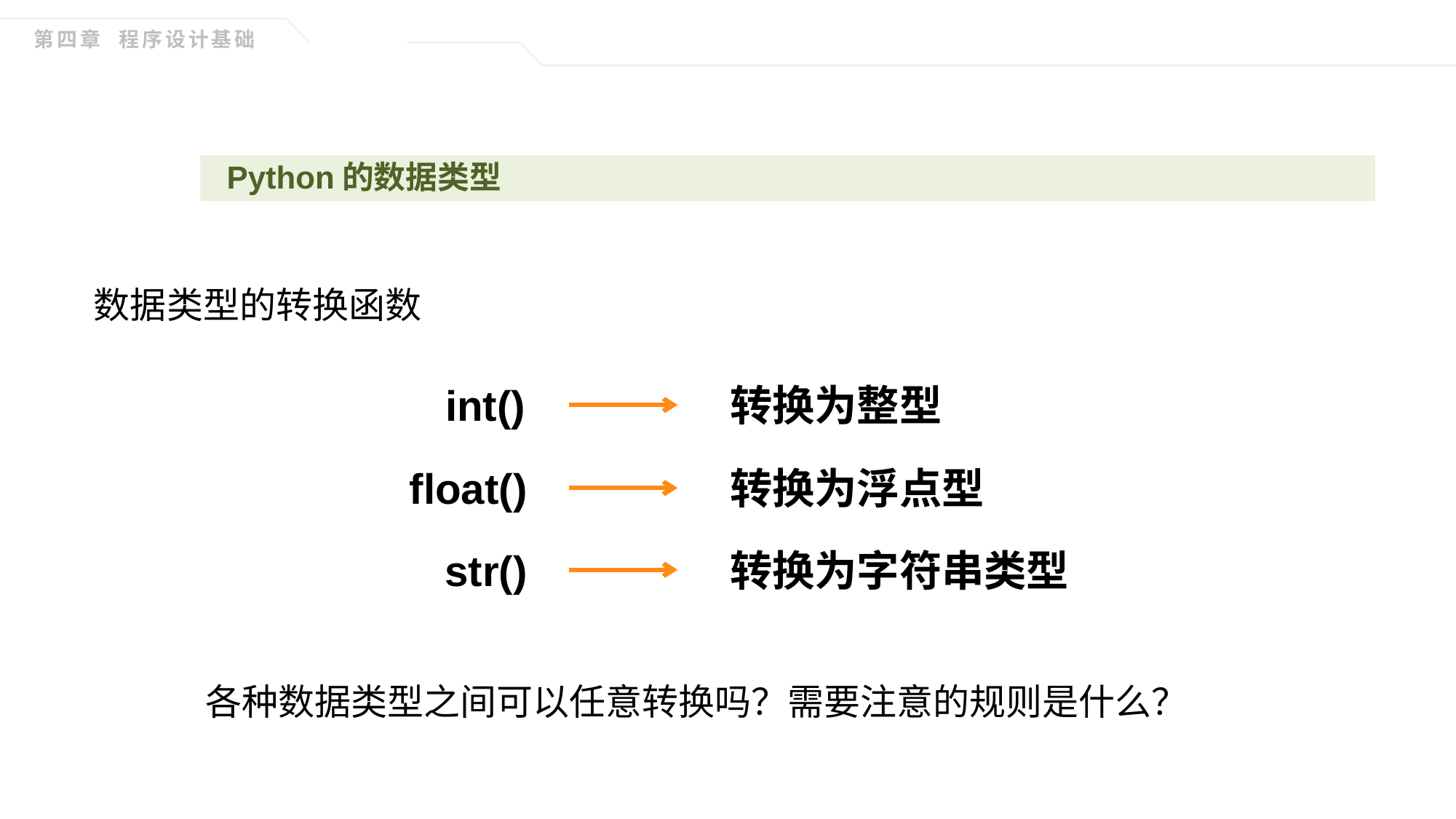

第四章  程序设计基础
Python的数据类型

数据类型的转换函数

int()
转换为整型
float()
转换为浮点型
str()
转换为字符串类型
各种数据类型之间可以任意转换吗？需要注意的规则是什么？